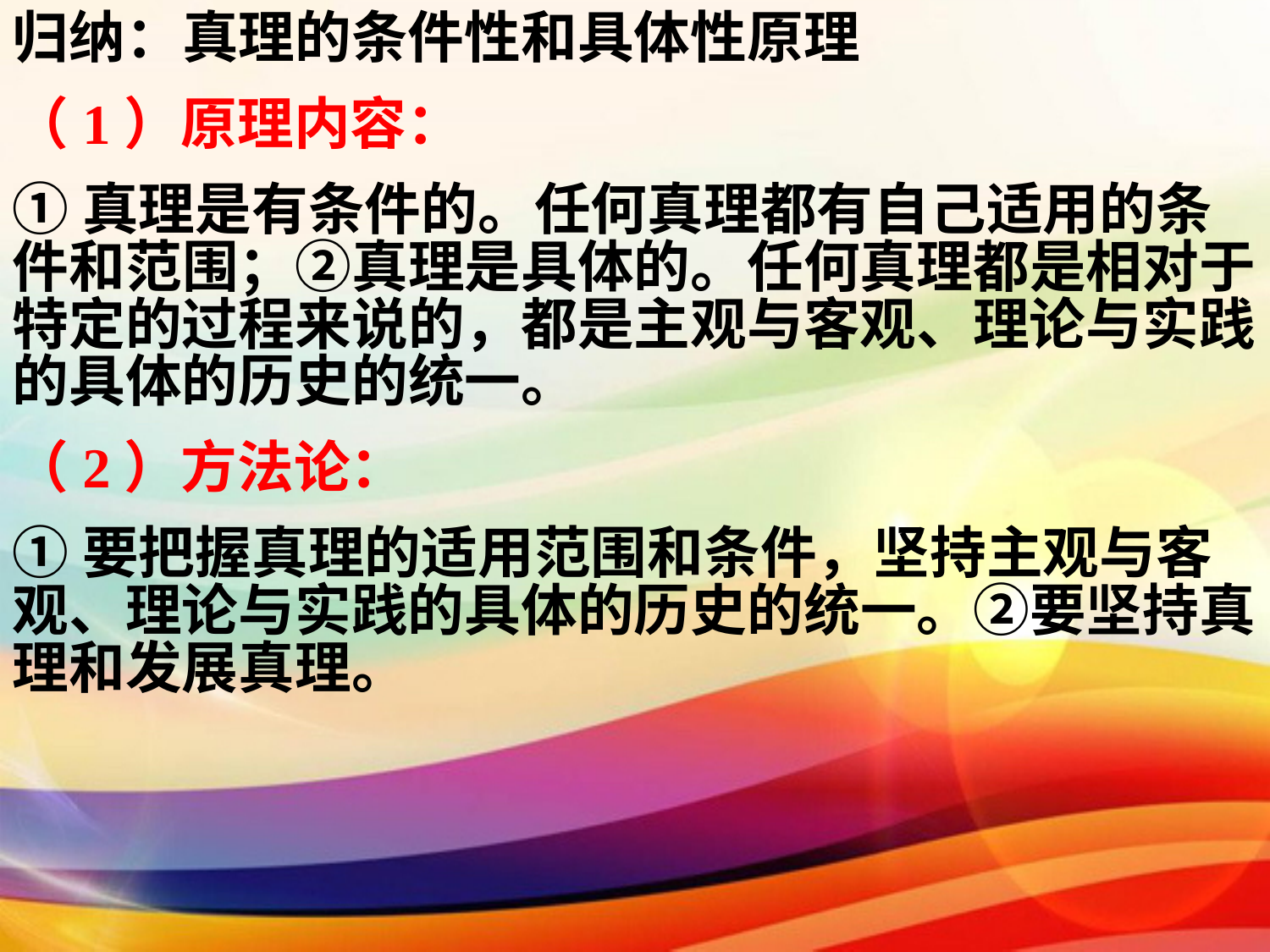

归纳：真理的条件性和具体性原理
（1）原理内容：
①真理是有条件的。任何真理都有自己适用的条件和范围；②真理是具体的。任何真理都是相对于特定的过程来说的，都是主观与客观、理论与实践的具体的历史的统一。
（2）方法论：
①要把握真理的适用范围和条件，坚持主观与客观、理论与实践的具体的历史的统一。②要坚持真理和发展真理。
25